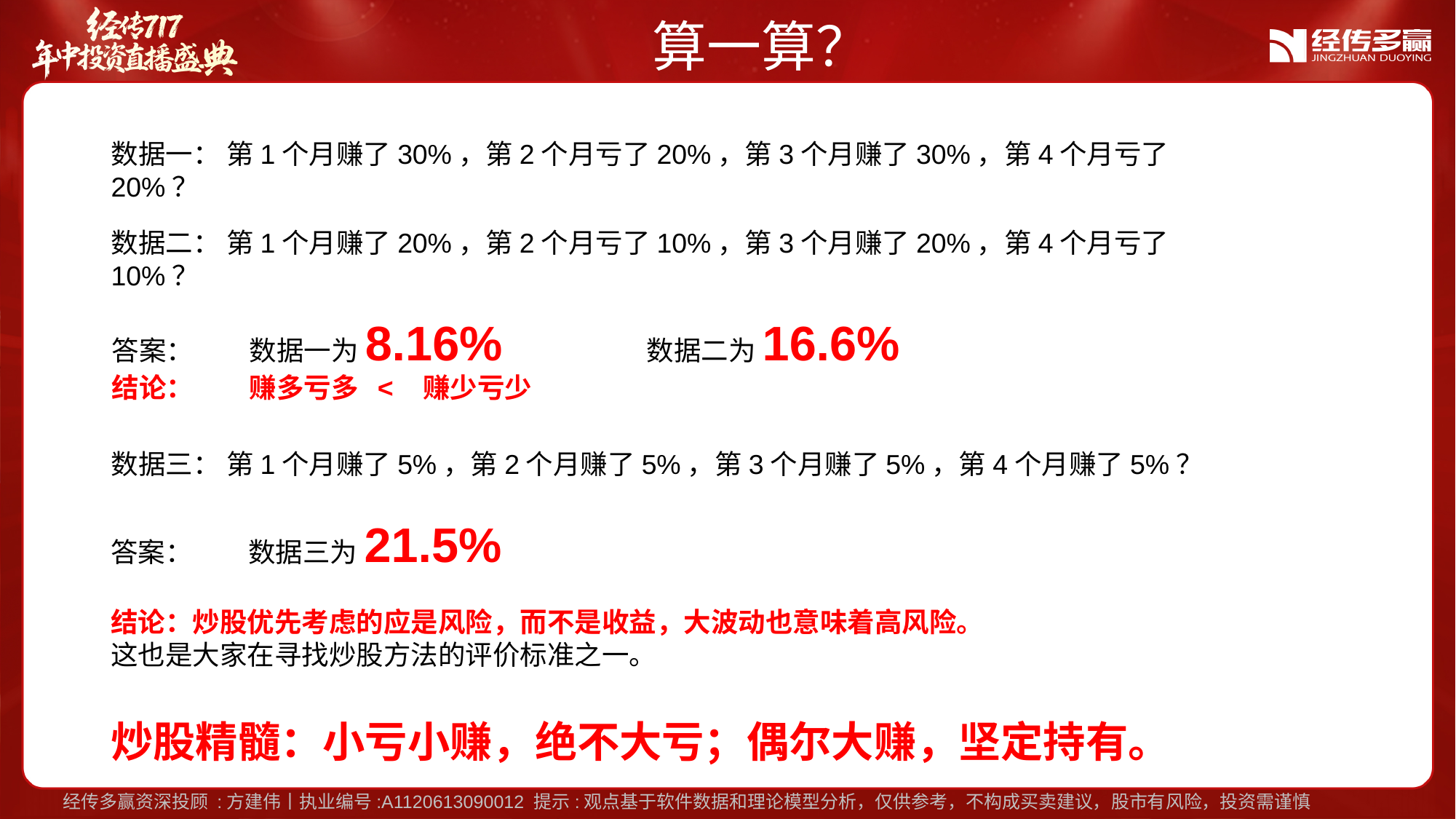

算一算？
数据一： 第1个月赚了30%，第2个月亏了20%，第3个月赚了30%，第4个月亏了20%？
数据二： 第1个月赚了20%，第2个月亏了10%，第3个月赚了20%，第4个月亏了10%？
答案：         数据一为8.16%                  数据二为16.6%
结论：         赚多亏多  <   赚少亏少
数据三： 第1个月赚了5%，第2个月赚了5%，第3个月赚了5%，第4个月赚了5%？
答案：         数据三为21.5%

结论：炒股优先考虑的应是风险，而不是收益，大波动也意味着高风险。
这也是大家在寻找炒股方法的评价标准之一。

炒股精髓：小亏小赚，绝不大亏；偶尔大赚，坚定持有。
经传多赢资深投顾 :方建伟丨执业编号:A1120613090012 提示:观点基于软件数据和理论模型分析，仅供参考，不构成买卖建议，股市有风险，投资需谨慎